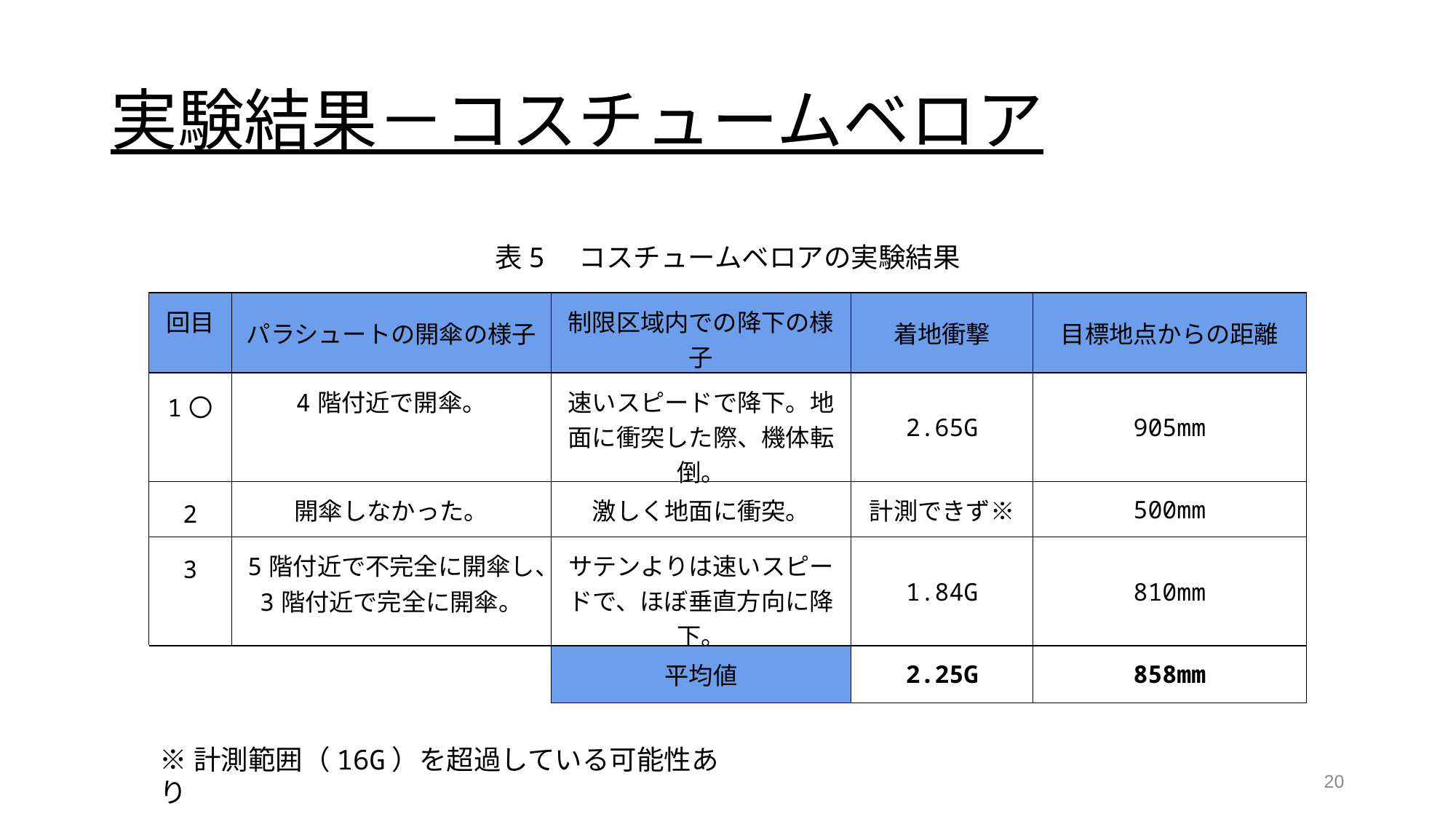

# 実験結果－コスチュームベロア
表5　コスチュームベロアの実験結果
| 回目 | パラシュートの開傘の様子 | 制限区域内での降下の様子 | 着地衝撃 | 目標地点からの距離 |
| --- | --- | --- | --- | --- |
| 1〇 | 4階付近で開傘。 | 速いスピードで降下。地面に衝突した際、機体転倒。 | 2.65G | 905mm |
| 2 | 開傘しなかった。 | 激しく地面に衝突。 | 計測できず※ | 500mm |
| 3 | 5階付近で不完全に開傘し、 3階付近で完全に開傘。 | サテンよりは速いスピードで、ほぼ垂直方向に降下。 | 1.84G | 810mm |
|  |  | 平均値 | 2.25G | 858mm |
※計測範囲（16G）を超過している可能性あり
20